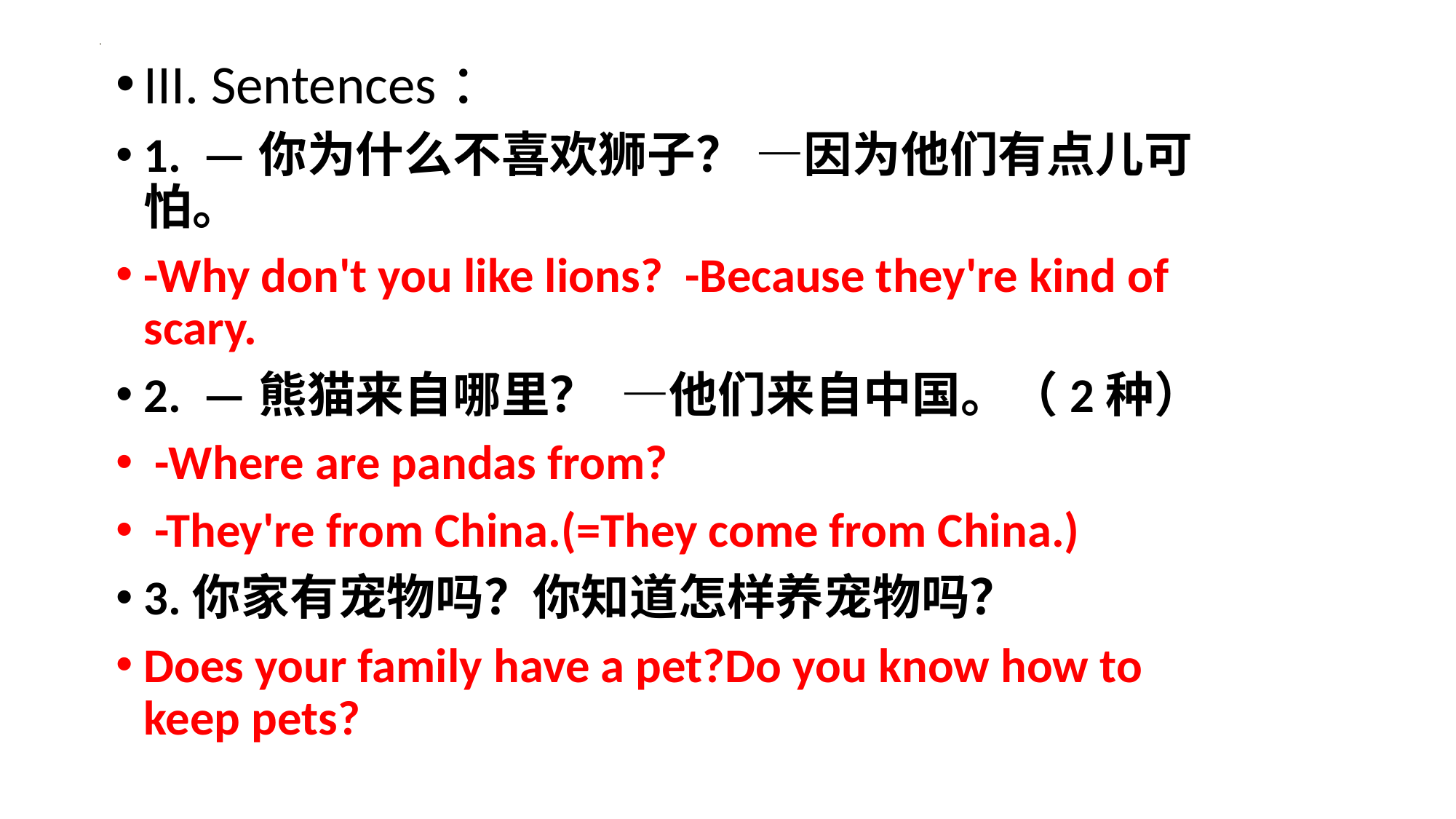

III. Sentences：
1.  —你为什么不喜欢狮子？ —因为他们有点儿可怕。
-Why don't you like lions?  -Because they're kind of scary.
2.  —熊猫来自哪里？  —他们来自中国。（2种）
 -Where are pandas from?
 -They're from China.(=They come from China.)
3.你家有宠物吗？你知道怎样养宠物吗？
Does your family have a pet?Do you know how to keep pets?